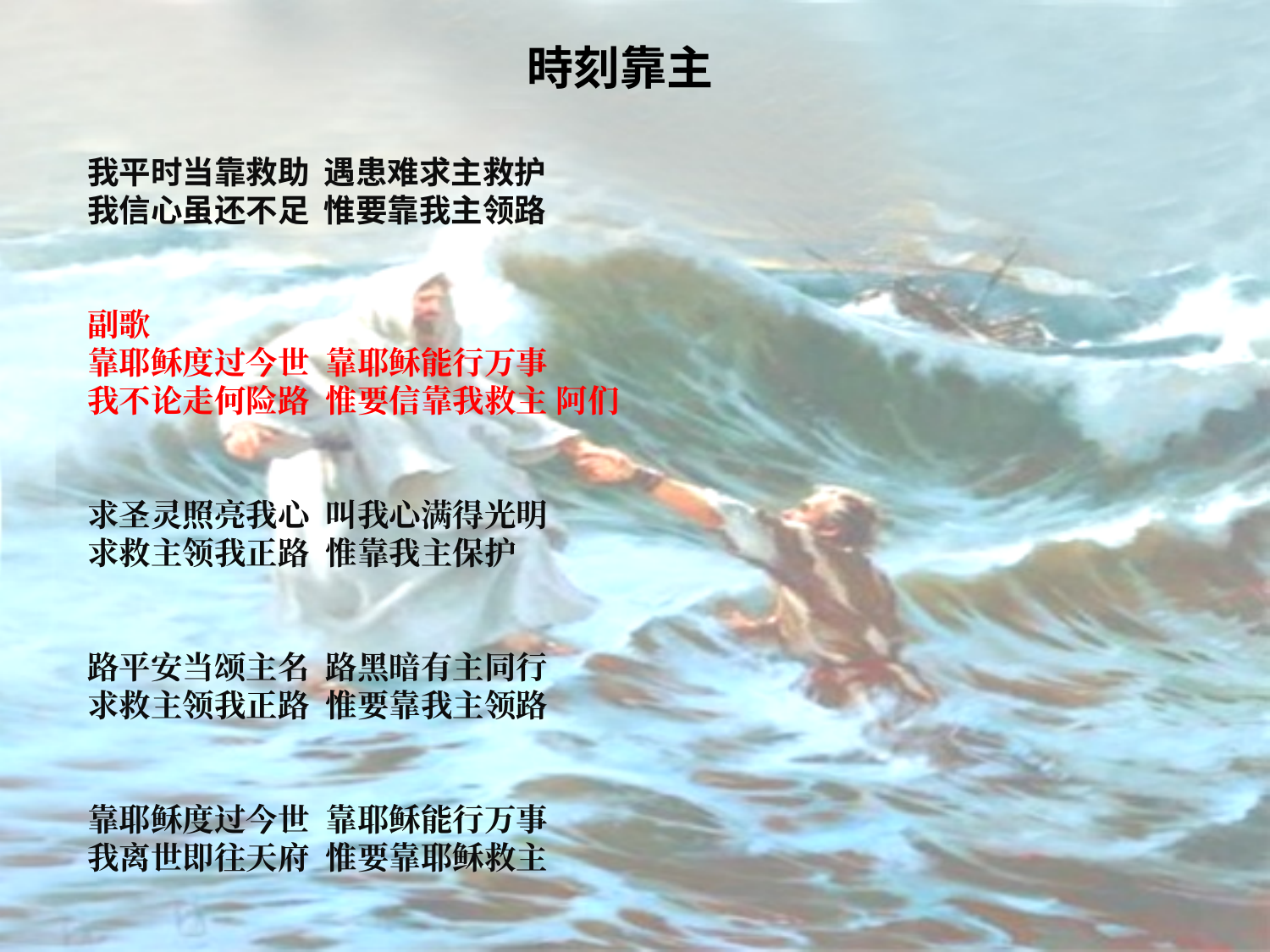

# 時刻靠主
我平时当靠救助  遇患难求主救护
我信心虽还不足  惟要靠我主领路

副歌
靠耶稣度过今世  靠耶稣能行万事
我不论走何险路  惟要信靠我救主 阿们

求圣灵照亮我心  叫我心满得光明
求救主领我正路  惟靠我主保护

路平安当颂主名  路黑暗有主同行
求救主领我正路  惟要靠我主领路

靠耶稣度过今世  靠耶稣能行万事
我离世即往天府  惟要靠耶稣救主